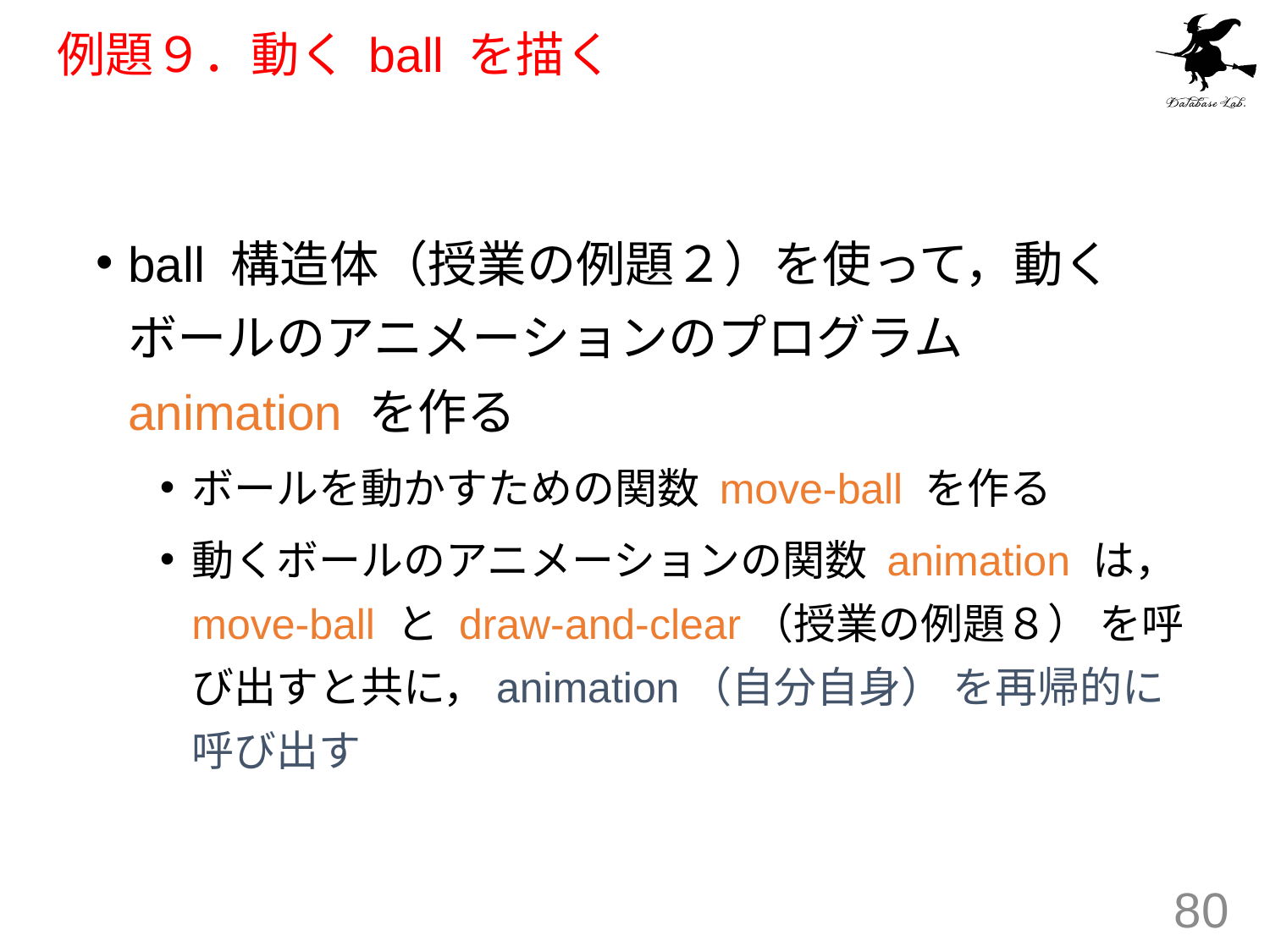

# 例題９．動く ball を描く
ball 構造体（授業の例題２）を使って，動くボールのアニメーションのプログラム animation を作る
ボールを動かすための関数 move-ball を作る
動くボールのアニメーションの関数 animation は，move-ball と draw-and-clear（授業の例題８） を呼び出すと共に，animation（自分自身） を再帰的に呼び出す

80